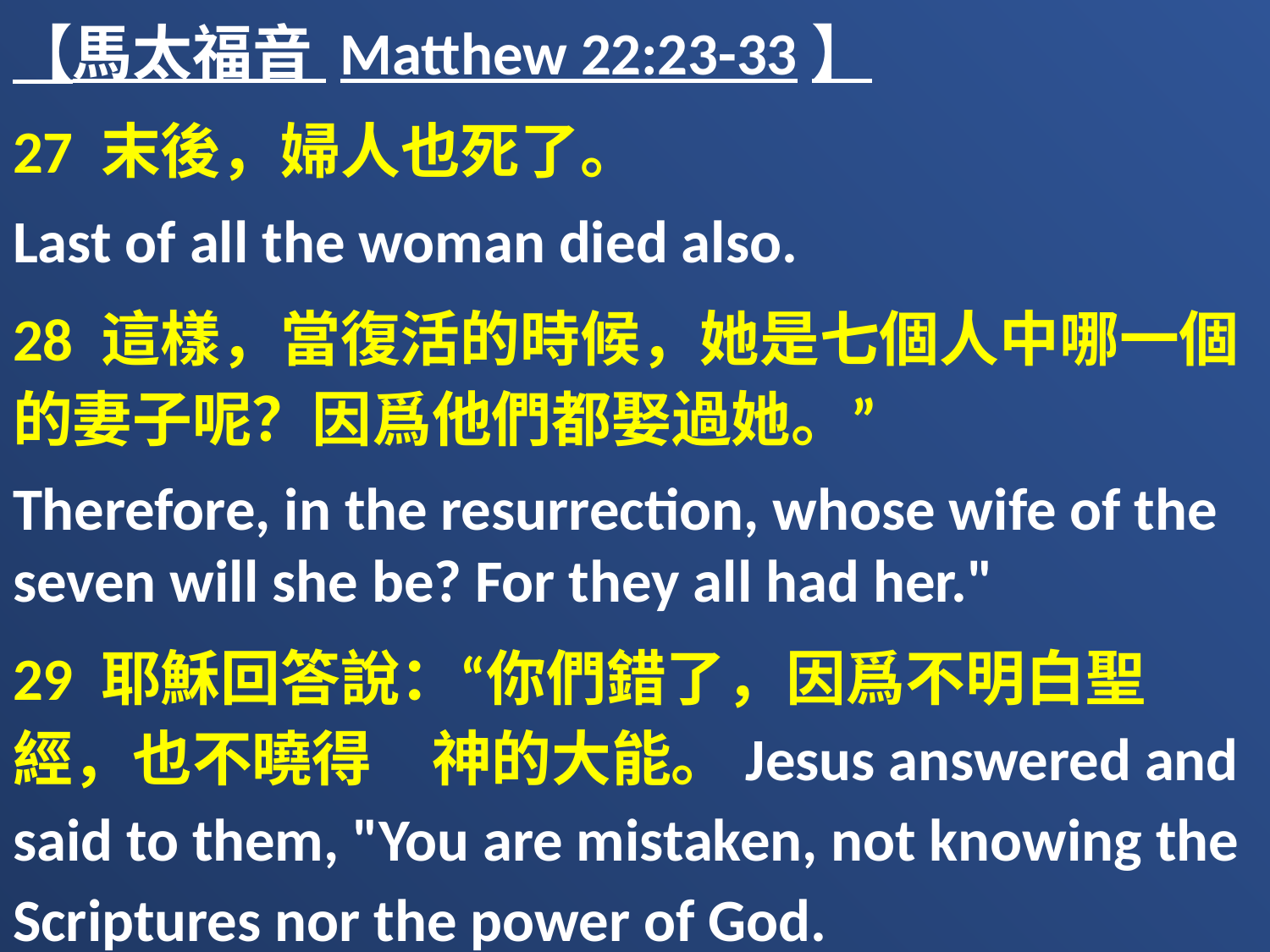

【馬太福音 Matthew 22:23-33】
27 末後，婦人也死了。
Last of all the woman died also.
28 這樣，當復活的時候，她是七個人中哪一個的妻子呢？因爲他們都娶過她。”
Therefore, in the resurrection, whose wife of the seven will she be? For they all had her."
29 耶穌回答說：“你們錯了，因爲不明白聖經，也不曉得　神的大能。Jesus answered and said to them, "You are mistaken, not knowing the Scriptures nor the power of God.